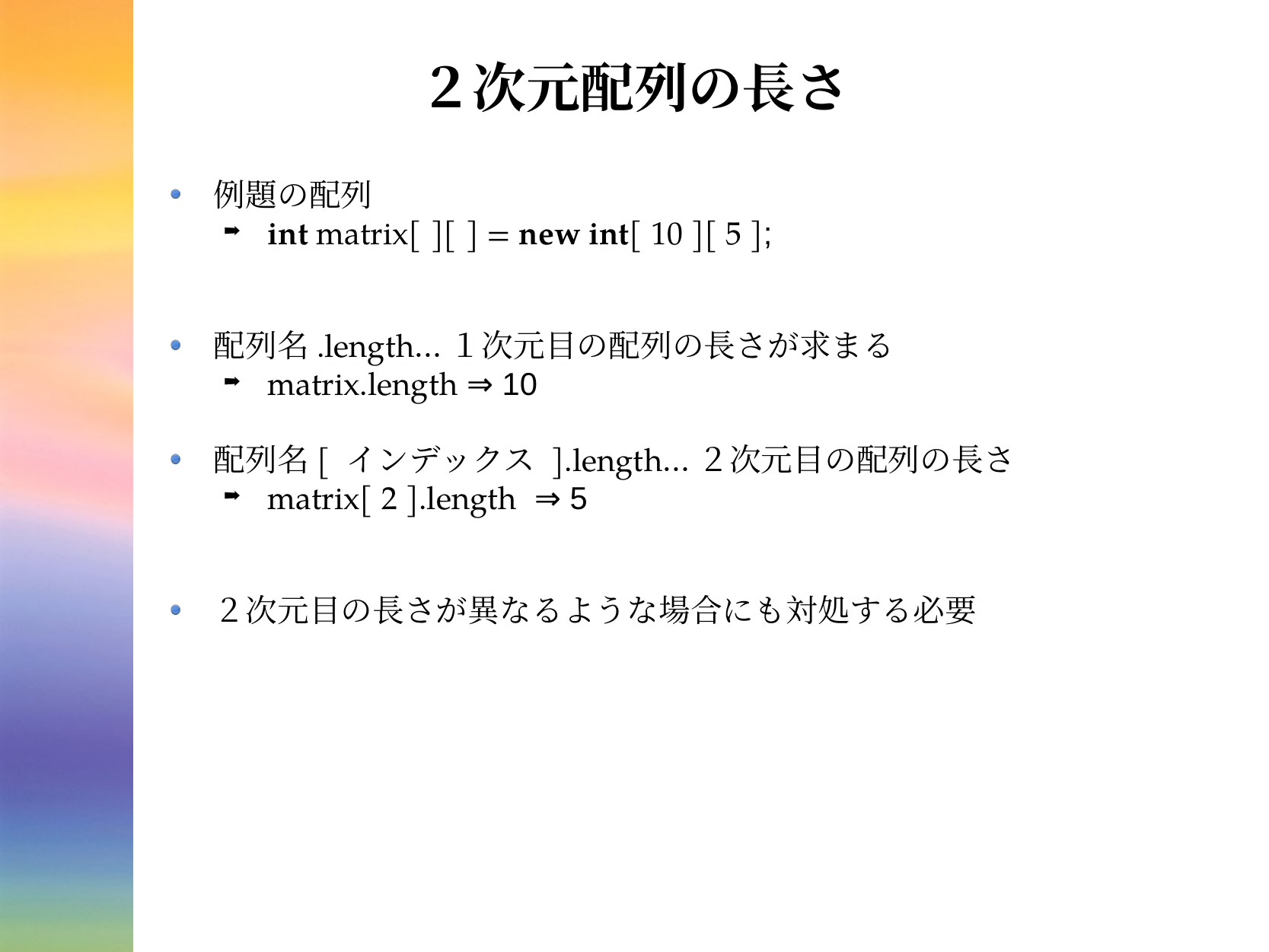

# ２次元配列の長さ
例題の配列
int matrix[ ][ ] = new int[ 10 ][ 5 ];

配列名.length…１次元目の配列の長さが求まる
matrix.length ⇒ 10

配列名[ インデックス ].length…２次元目の配列の長さ
matrix[ 2 ].length  ⇒ 5

２次元目の長さが異なるような場合にも対処する必要